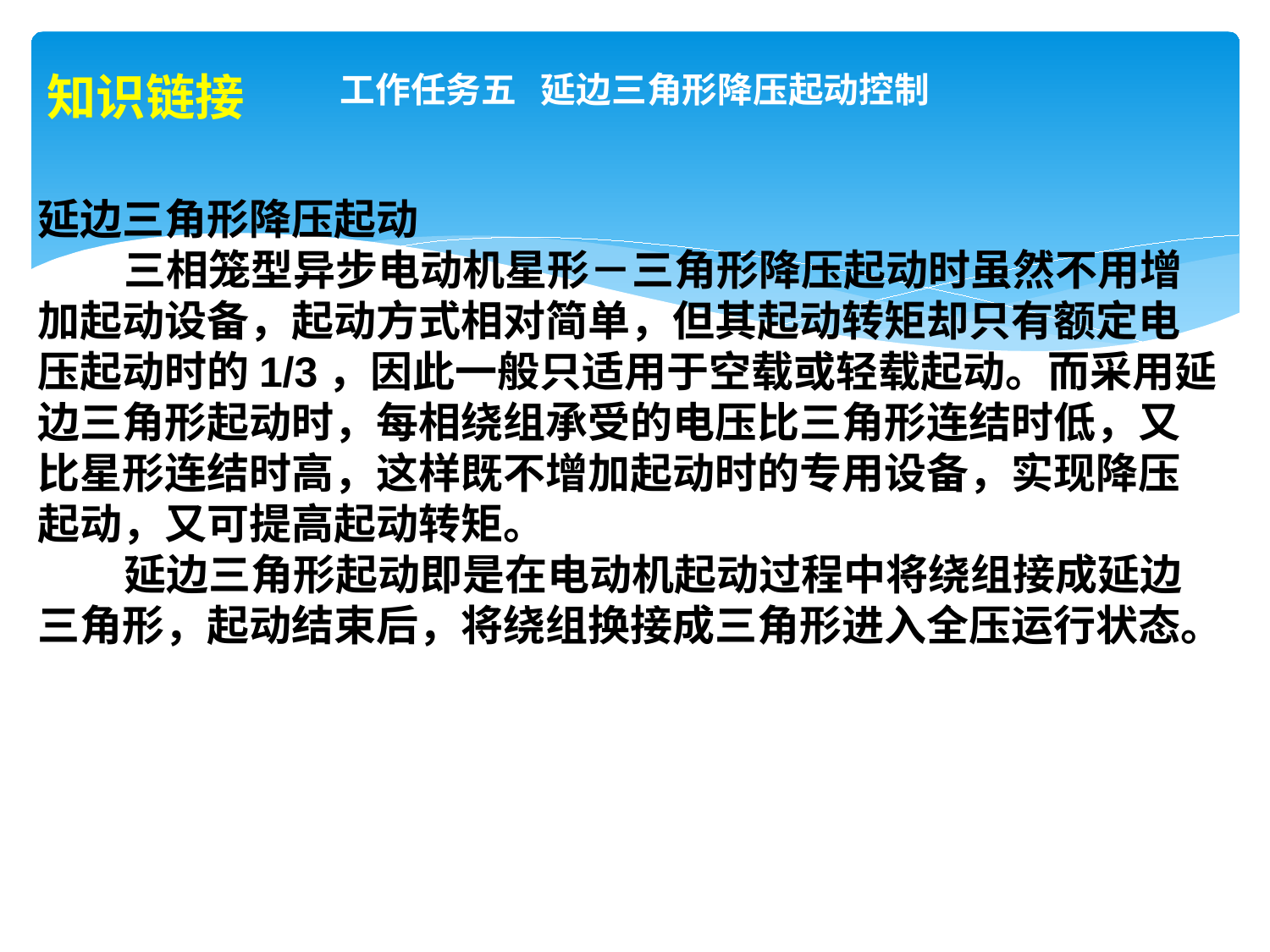

# 工作任务五   延边三角形降压起动控制
知识链接
延边三角形降压起动
        三相笼型异步电动机星形－三角形降压起动时虽然不用增加起动设备，起动方式相对简单，但其起动转矩却只有额定电压起动时的1/3，因此一般只适用于空载或轻载起动。而采用延边三角形起动时，每相绕组承受的电压比三角形连结时低，又比星形连结时高，这样既不增加起动时的专用设备，实现降压起动，又可提高起动转矩。
        延边三角形起动即是在电动机起动过程中将绕组接成延边三角形，起动结束后，将绕组换接成三角形进入全压运行状态。